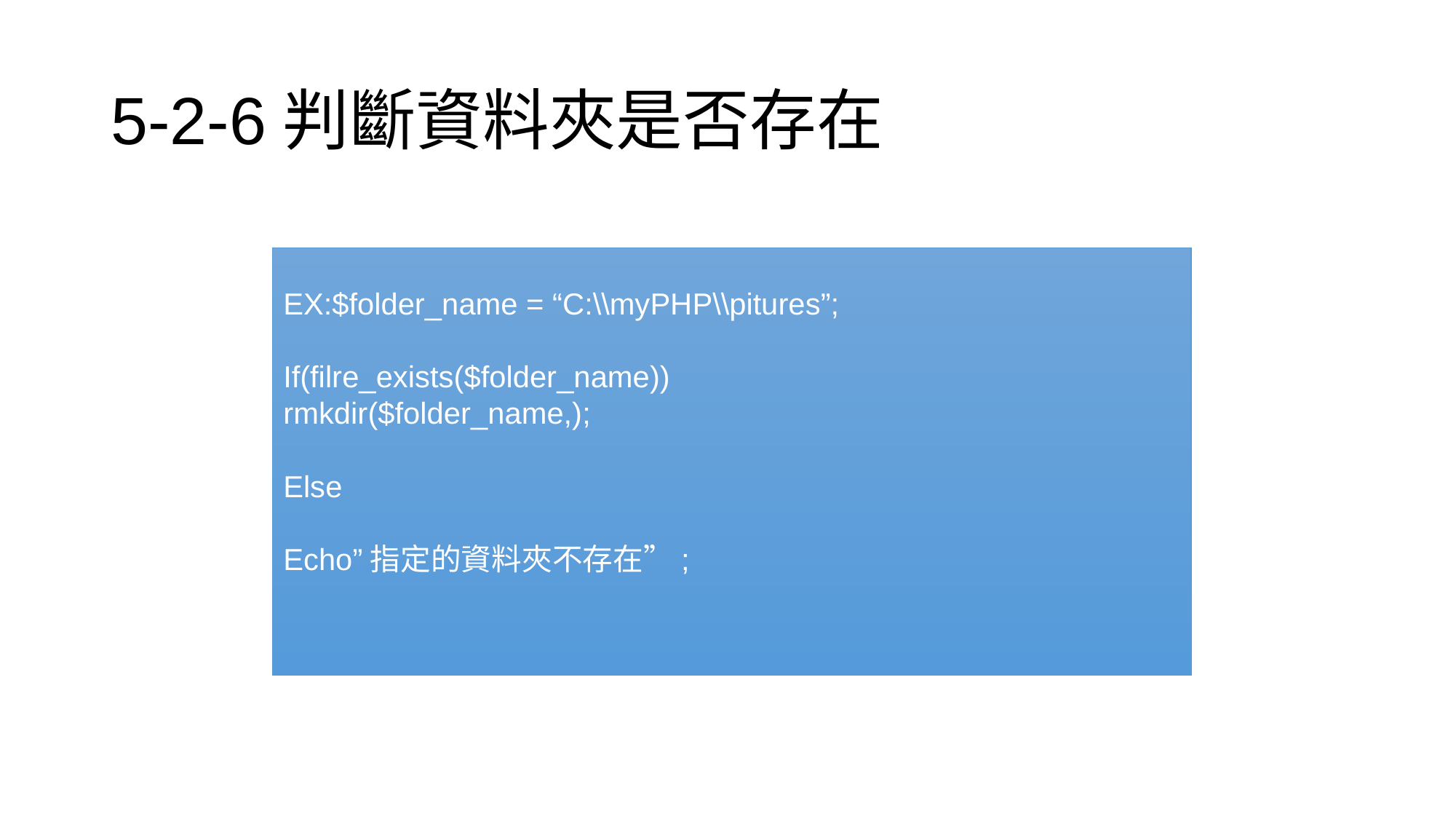

# 5-2-6判斷資料夾是否存在

EX:$folder_name = “C:\\myPHP\\pitures”;

If(filre_exists($folder_name))
rmkdir($folder_name,);

Else

Echo”指定的資料夾不存在”;